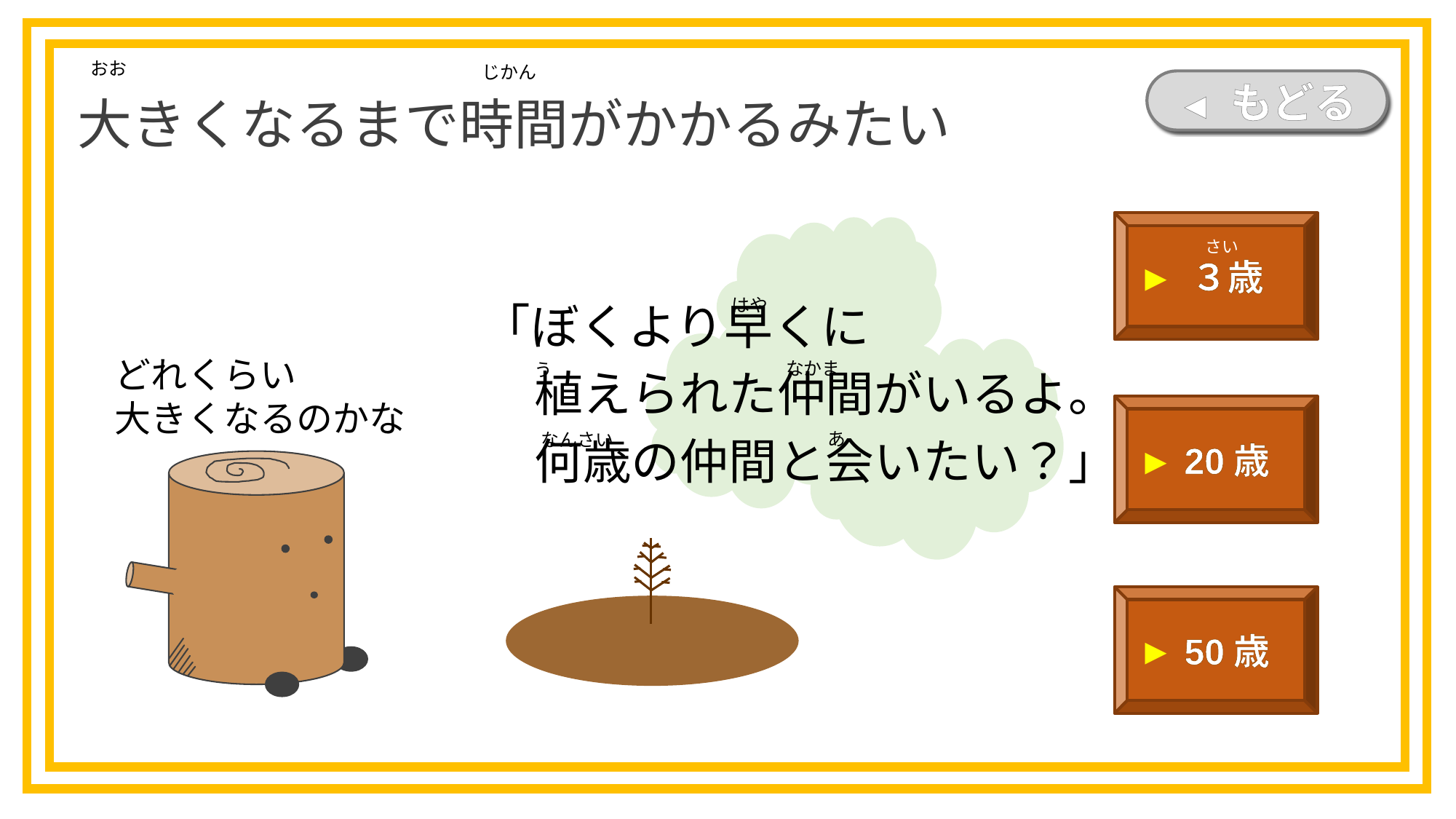

大きくなるまで時間がかかるみたい
おお
じかん
◄ もどる

► ３歳

さい
はや
「ぼくより早くに
   植えられた仲間がいるよ。
   何歳の仲間と会いたい？」

どれくらい
大きくなるのかな
なかま
う
► 20歳
あ
なんさい

► 50歳